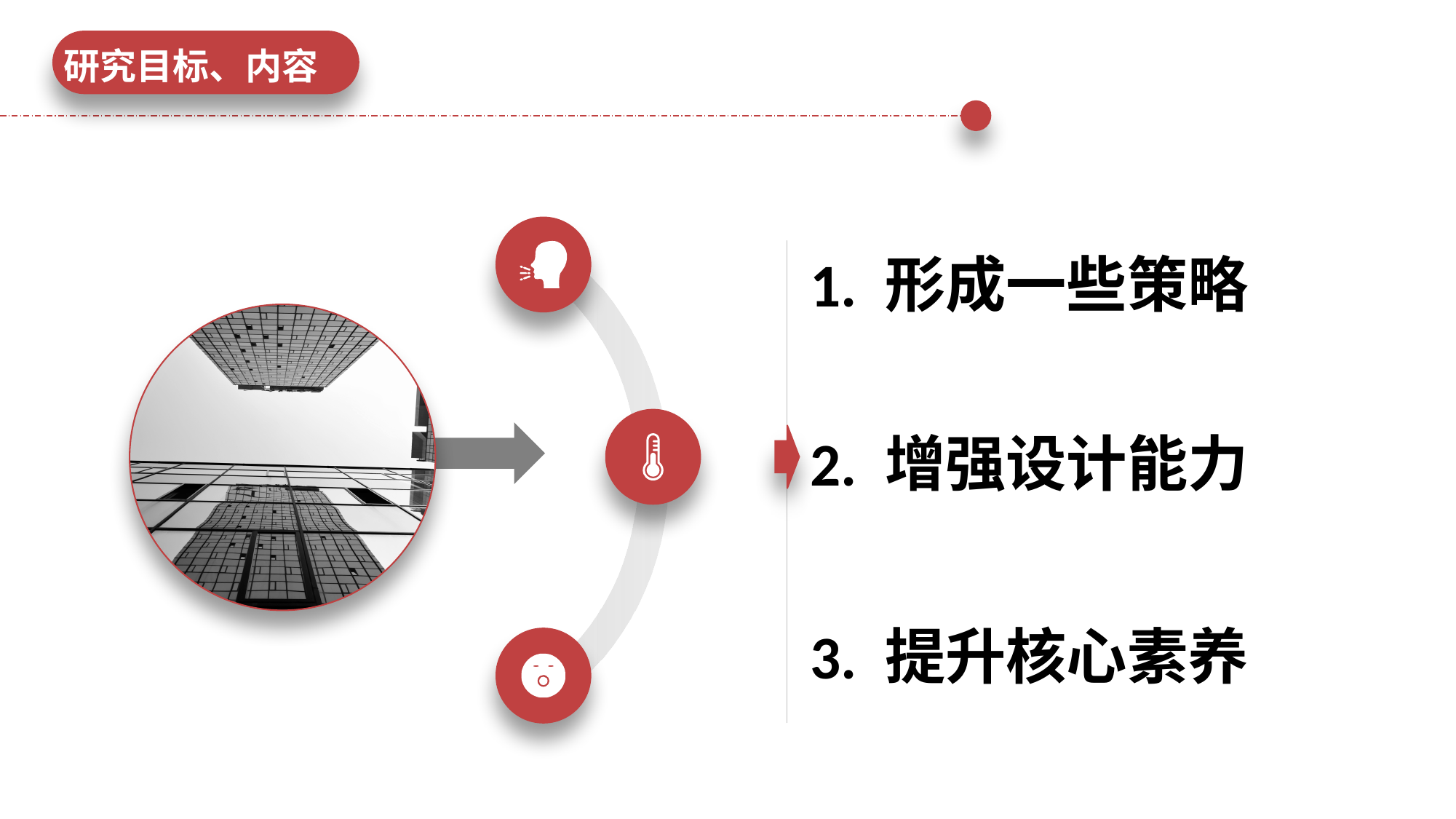

研究目标、内容

1. 形成一些策略

2. 增强设计能力

3. 提升核心素养